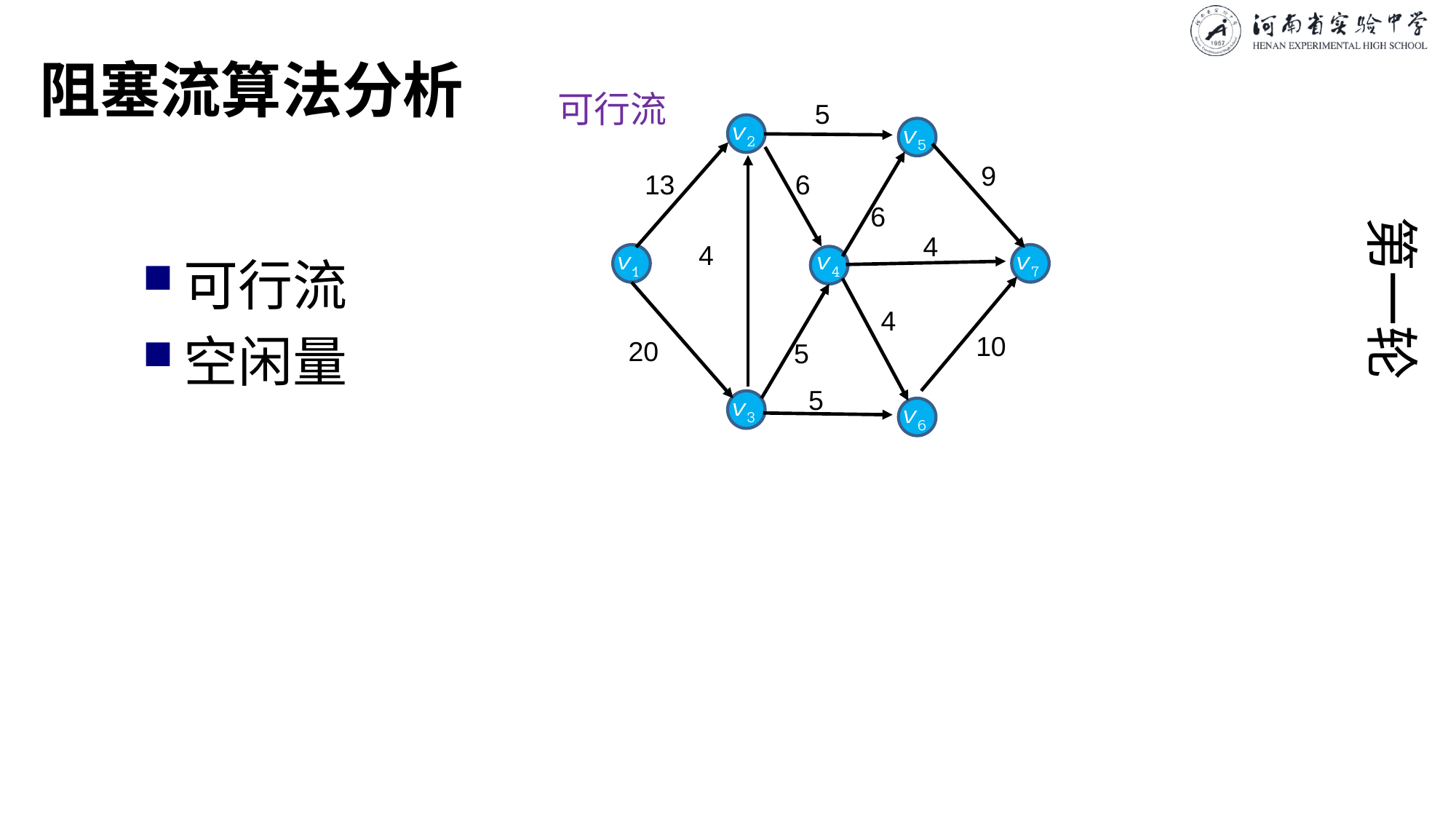

# 阻塞流算法分析
可行流
5
v2
v5

9
6
13
6
第一轮
4
4
v1
v4
v7

可行流
空闲量

4
10
20
5
5
v3

v6